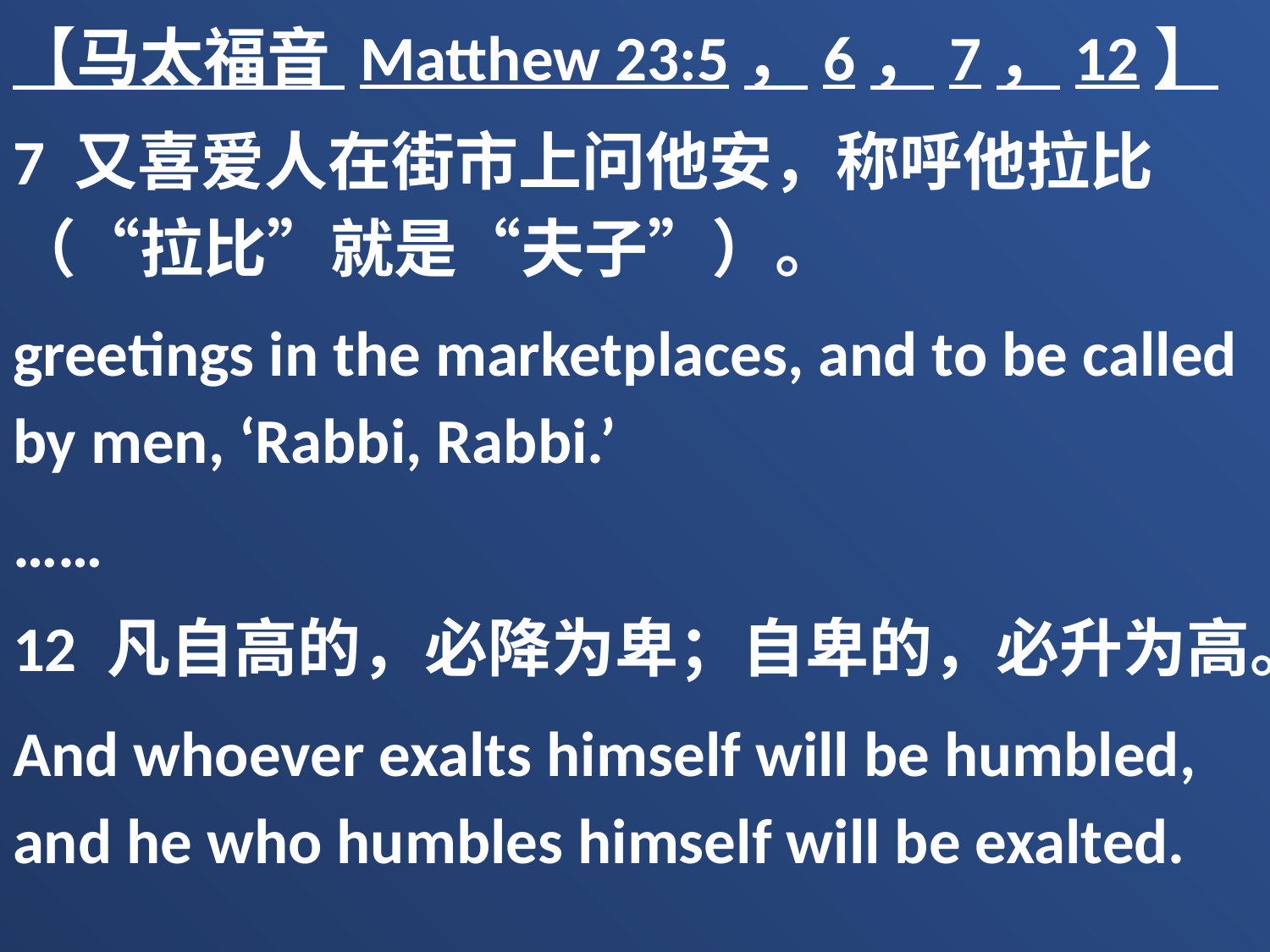

【马太福音 Matthew 23:5，6，7，12】
7 又喜爱人在街市上问他安，称呼他拉比（“拉比”就是“夫子”）。
greetings in the marketplaces, and to be called by men, ‘Rabbi, Rabbi.’
……
12 凡自高的，必降为卑；自卑的，必升为高。
And whoever exalts himself will be humbled, and he who humbles himself will be exalted.